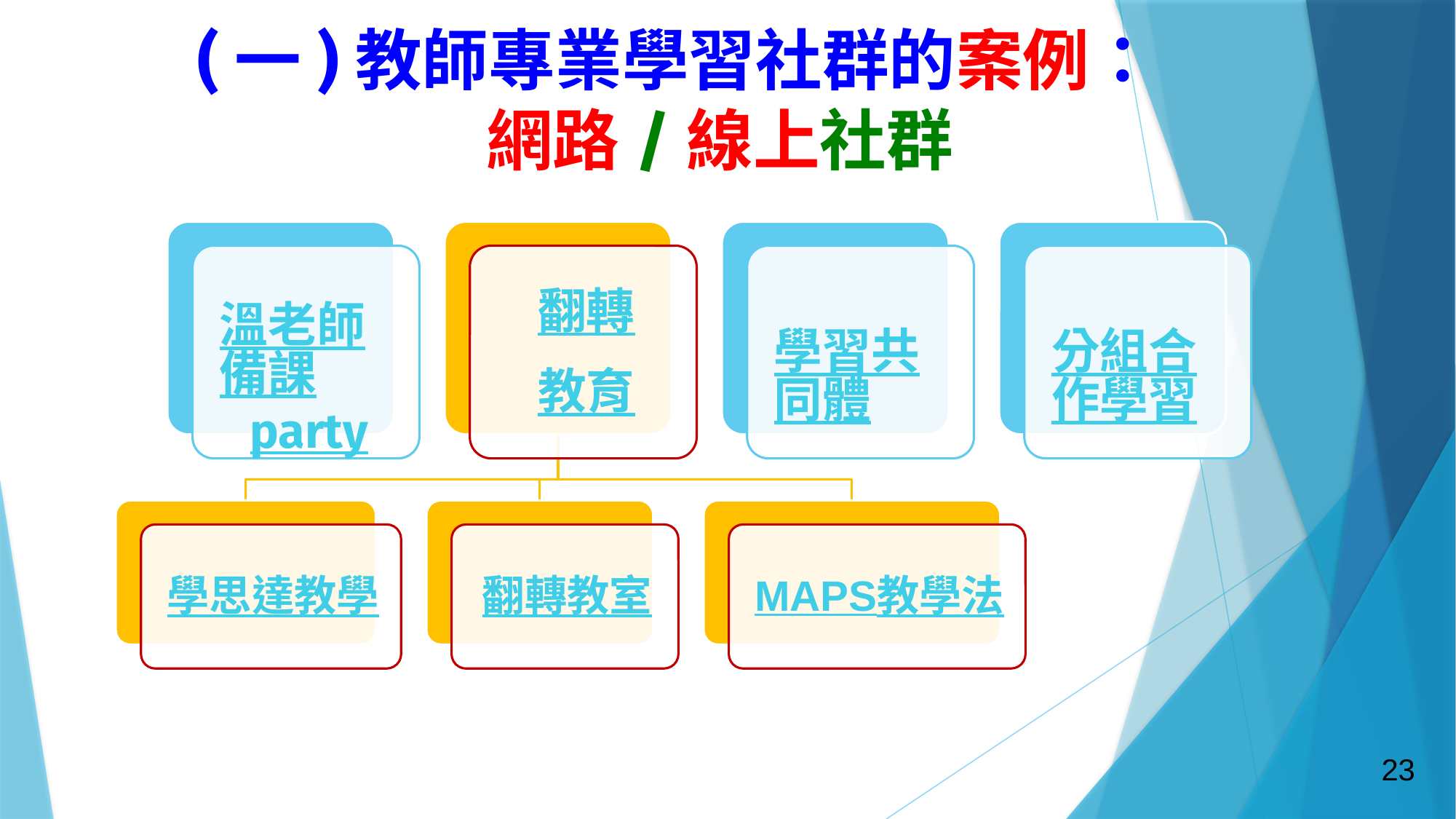

# (一)教師專業學習社群的案例： 網路/線上社群
溫老師備課party
翻轉
教育
學思達教學
翻轉教室
MAPS教學法
學習共同體
分組合作學習
23